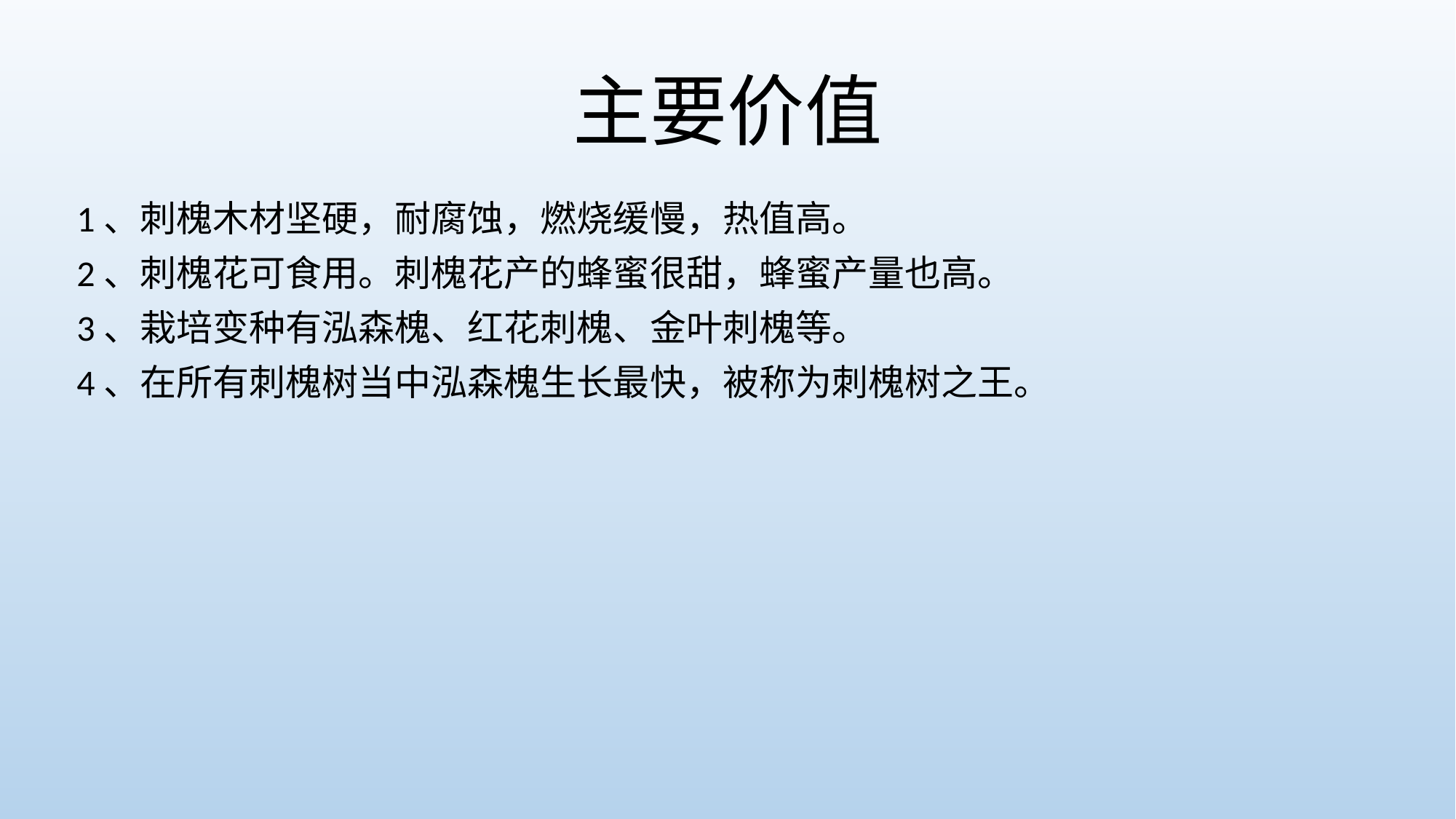

# 主要价值
1、刺槐木材坚硬，耐腐蚀，燃烧缓慢，热值高。
2、刺槐花可食用。刺槐花产的蜂蜜很甜，蜂蜜产量也高。
3、栽培变种有泓森槐、红花刺槐、金叶刺槐等。
4、在所有刺槐树当中泓森槐生长最快，被称为刺槐树之王。